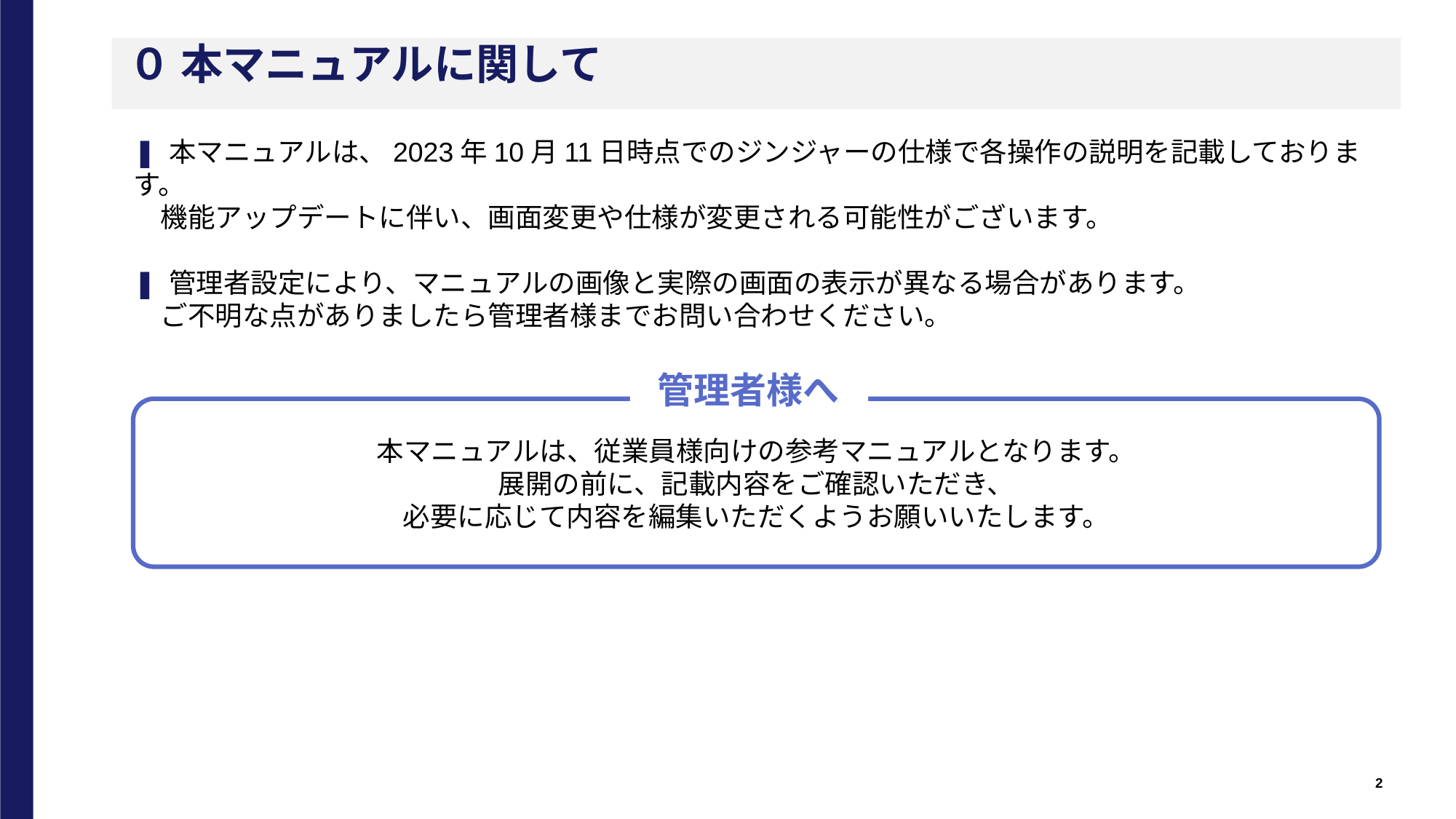

０ 本マニュアルに関して
❚ 本マニュアルは、2023年10月11日時点でのジンジャーの仕様で各操作の説明を記載しております。
　機能アップデートに伴い、画面変更や仕様が変更される可能性がございます。

❚ 管理者設定により、マニュアルの画像と実際の画面の表示が異なる場合があります。
　ご不明な点がありましたら管理者様までお問い合わせください。

 管理者様へ
本マニュアルは、従業員様向けの参考マニュアルとなります。
展開の前に、記載内容をご確認いただき、
必要に応じて内容を編集いただくようお願いいたします。